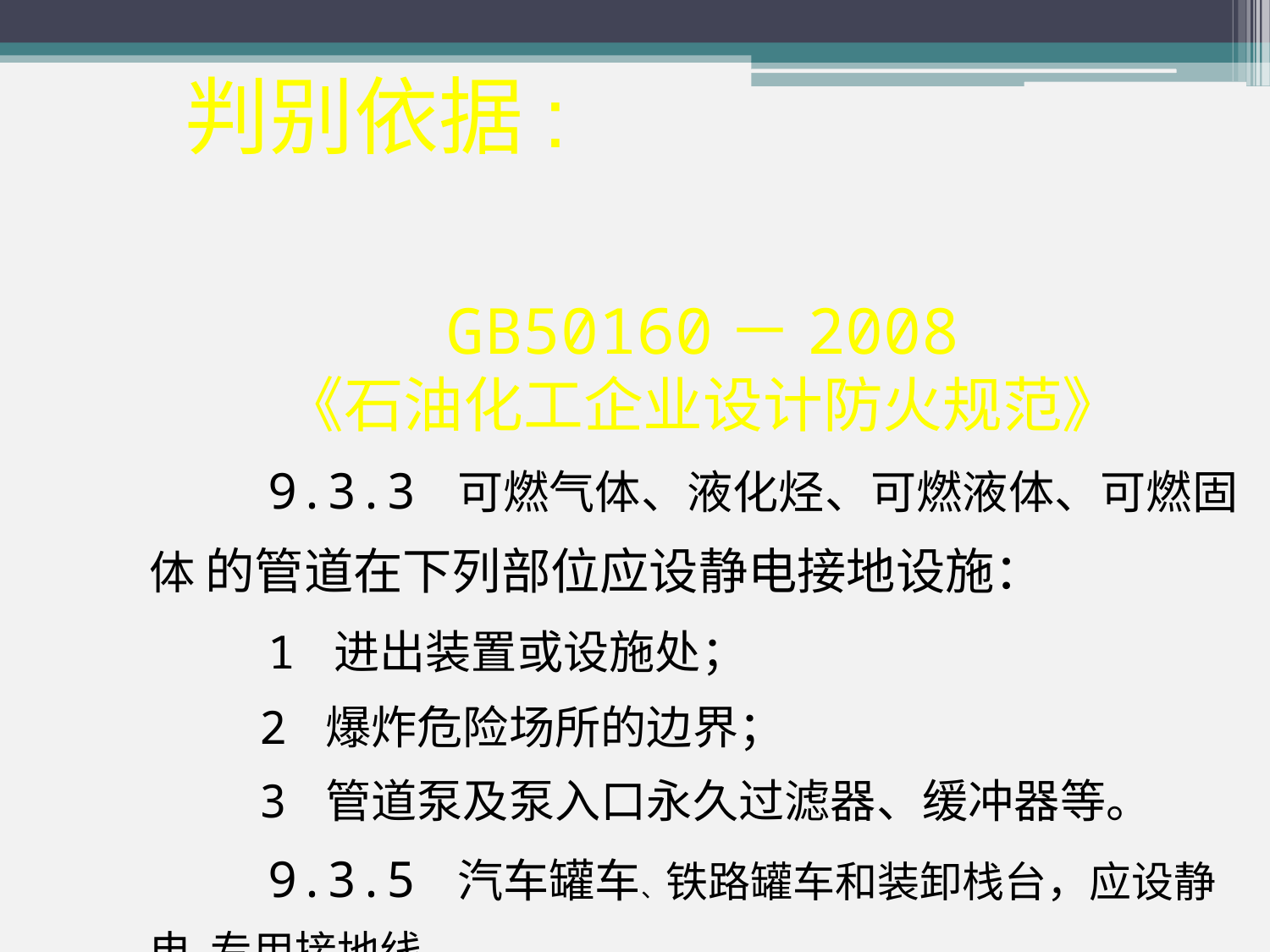

判别依据:
GB50160－2008
《石油化工企业设计防火规范》
    9.3.3 可燃气体、液化烃、可燃液体、可燃固体 的管道在下列部位应设静电接地设施：
    1 进出装置或设施处；
    2 爆炸危险场所的边界；
    3 管道泵及泵入口永久过滤器、缓冲器等。
    9.3.5 汽车罐车、铁路罐车和装卸栈台，应设静电  专用接地线。